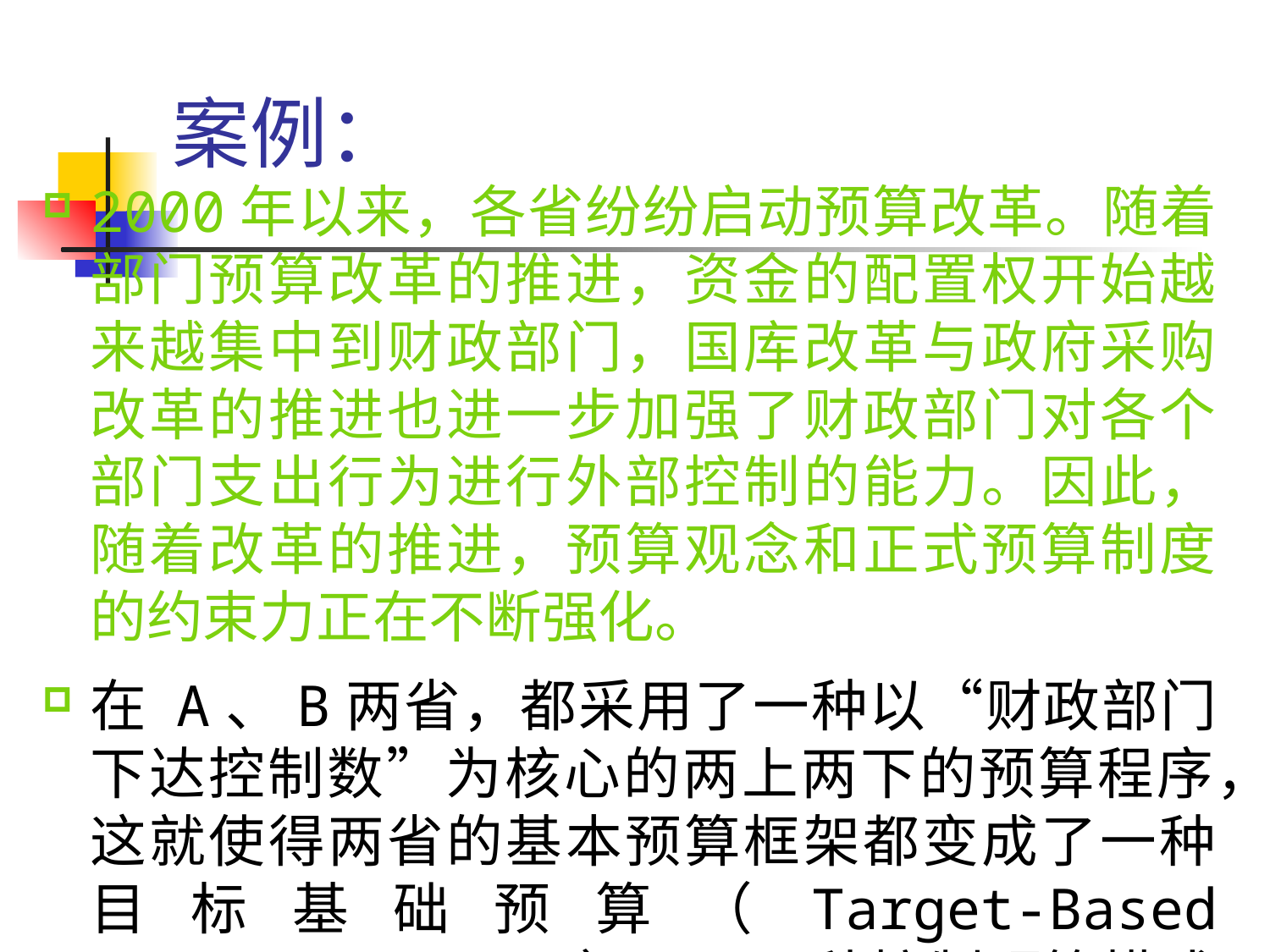

案例：
2000年以来，各省纷纷启动预算改革。随着部门预算改革的推进，资金的配置权开始越来越集中到财政部门，国库改革与政府采购改革的推进也进一步加强了财政部门对各个部门支出行为进行外部控制的能力。因此，随着改革的推进，预算观念和正式预算制度的约束力正在不断强化。
在 A、B两省，都采用了一种以“财政部门下达控制数”为核心的两上两下的预算程序，这就使得两省的基本预算框架都变成了一种目标基础预算（Target-Based Budgeting, TBB），即一种控制预算模式。